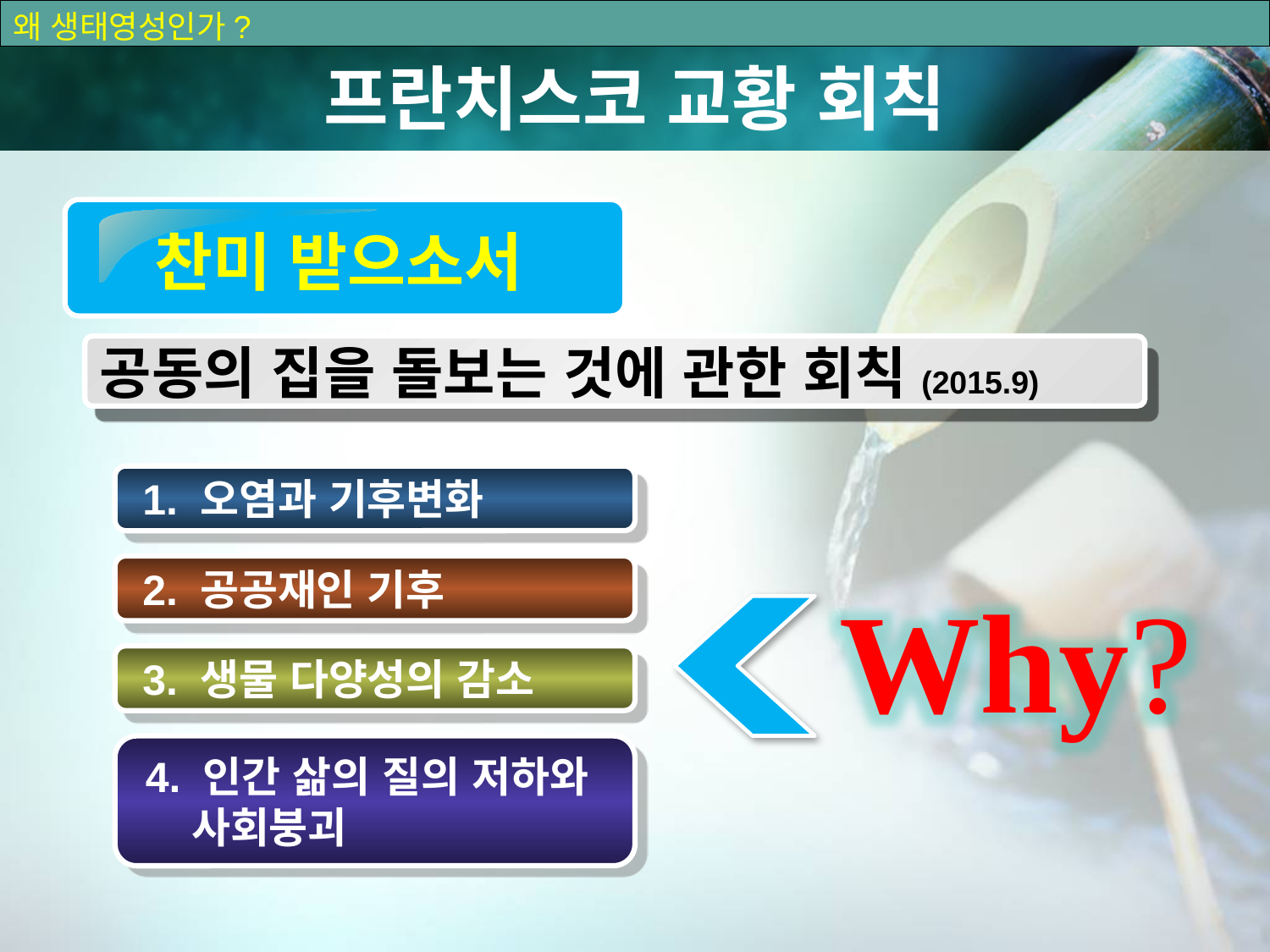

왜 생태영성인가?
# 프란치스코 교황 회칙

찬미 받으소서

찬미 받으소서
공동의 집을 돌보는 것에 관한 회칙(2015.9)
 1. 오염과 기후변화
 2. 공공재인 기후
Why?

 3. 생물 다양성의 감소

 4. 인간 삶의 질의 저하와
    사회붕괴